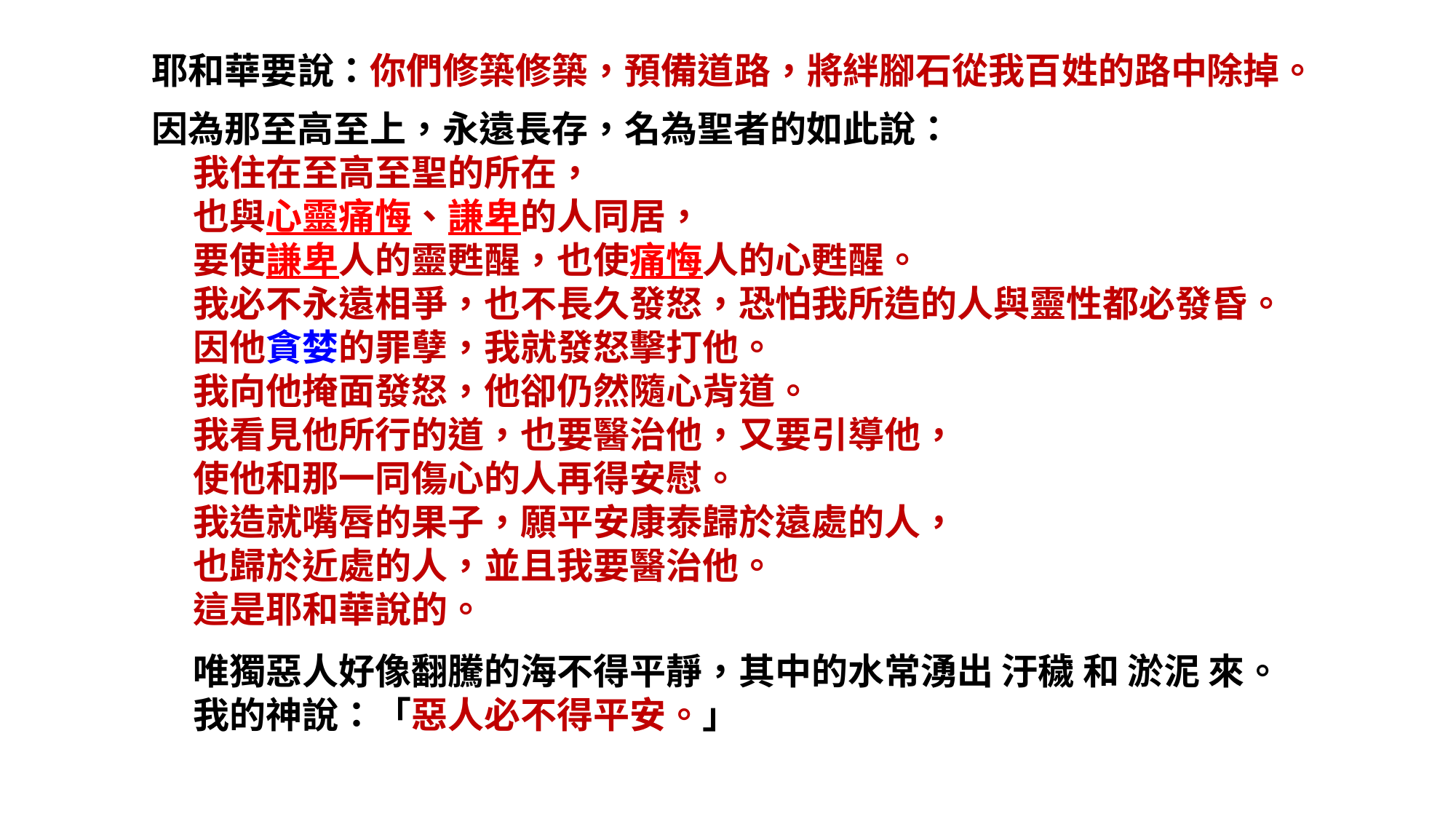

耶和華要說：你們修築修築，預備道路，將絆腳石從我百姓的路中除掉。

因為那至高至上，永遠長存，名為聖者的如此說：
我住在至高至聖的所在，
也與心靈痛悔、謙卑的人同居，
要使謙卑人的靈甦醒，也使痛悔人的心甦醒。
我必不永遠相爭，也不長久發怒，恐怕我所造的人與靈性都必發昏。
因他貪婪的罪孽，我就發怒擊打他。
我向他掩面發怒，他卻仍然隨心背道。
我看見他所行的道，也要醫治他，又要引導他，
使他和那一同傷心的人再得安慰。
我造就嘴唇的果子，願平安康泰歸於遠處的人，
也歸於近處的人，並且我要醫治他。
這是耶和華說的。

唯獨惡人好像翻騰的海不得平靜，其中的水常湧出 汙穢 和 淤泥 來。
我的神說：「惡人必不得平安。」